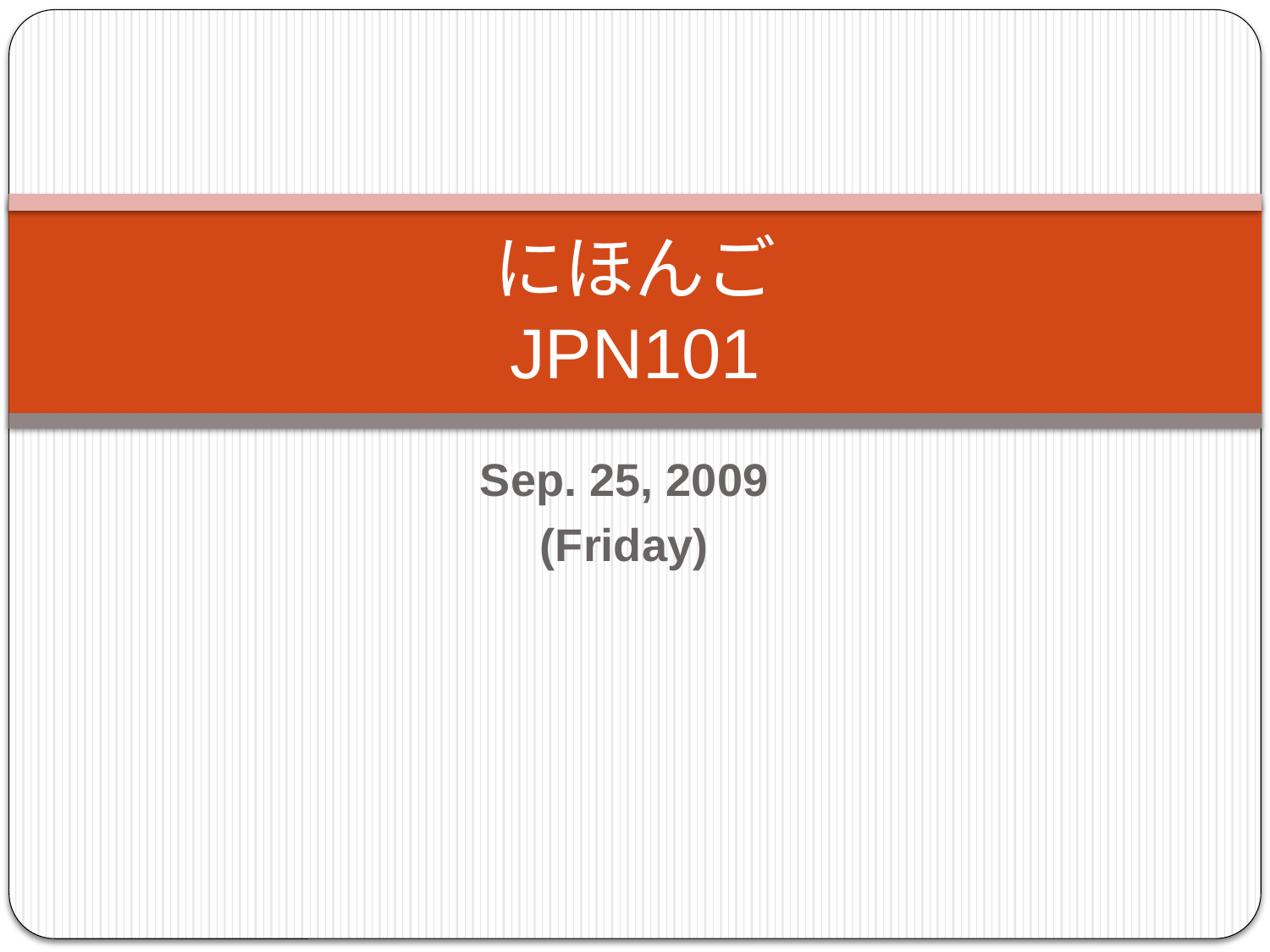

# にほんご JPN101
Sep. 25, 2009
(Friday)